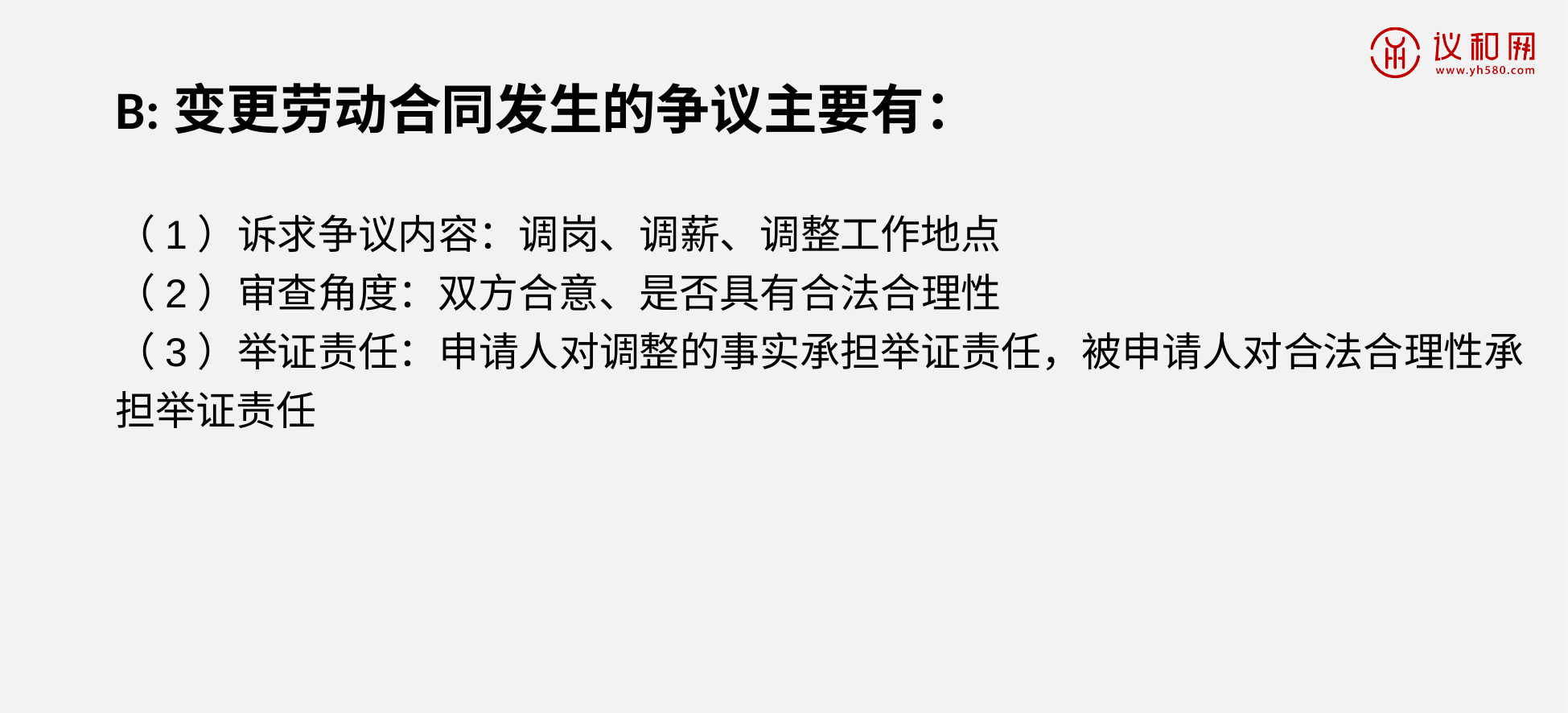

B:变更劳动合同发生的争议主要有：

（1）诉求争议内容：调岗、调薪、调整工作地点
（2）审查角度：双方合意、是否具有合法合理性
（3）举证责任：申请人对调整的事实承担举证责任，被申请人对合法合理性承担举证责任